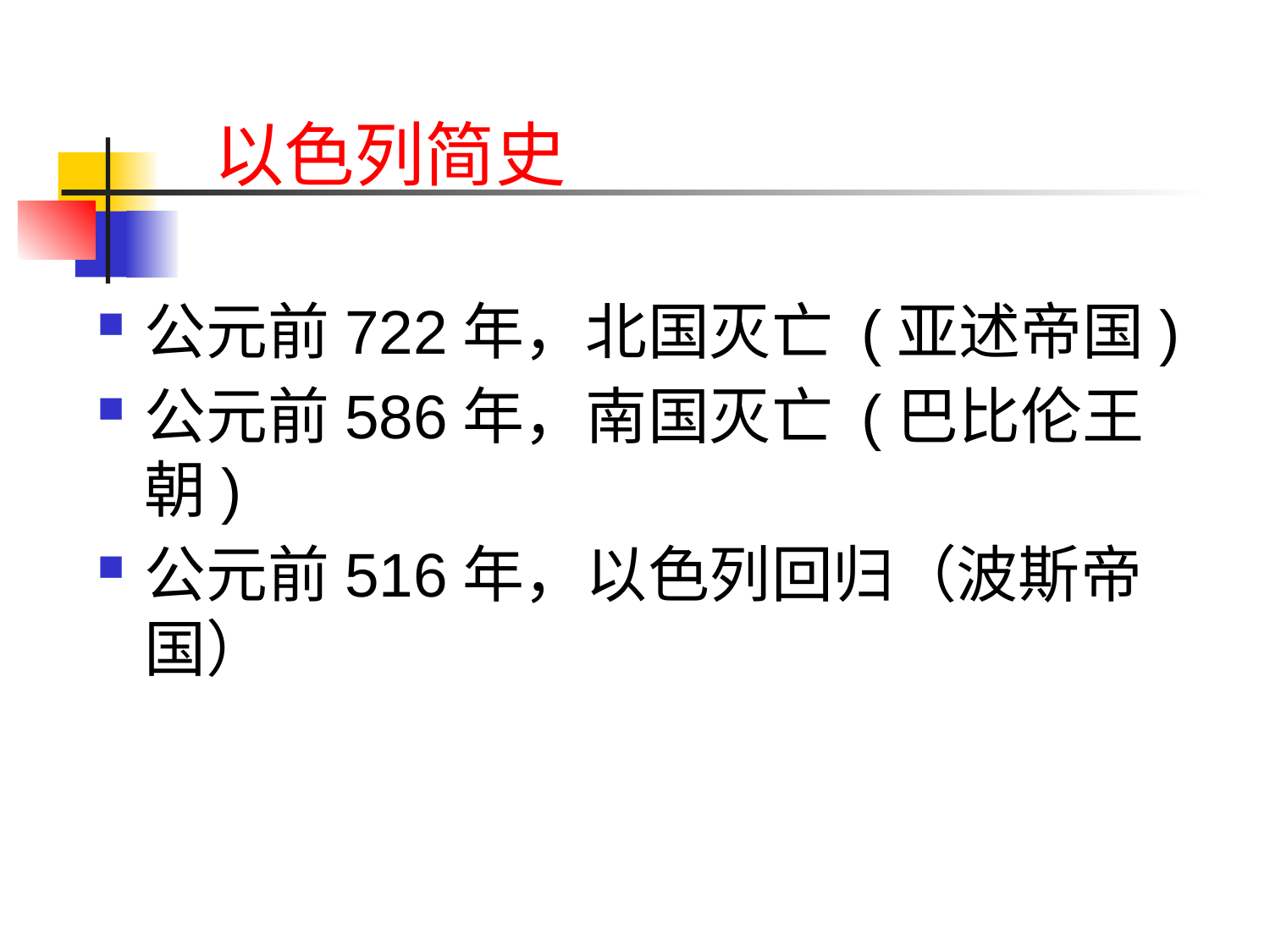

# 以色列简史
公元前722年，北国灭亡 (亚述帝国)
公元前586年，南国灭亡 (巴比伦王朝)
公元前516年，以色列回归（波斯帝国）